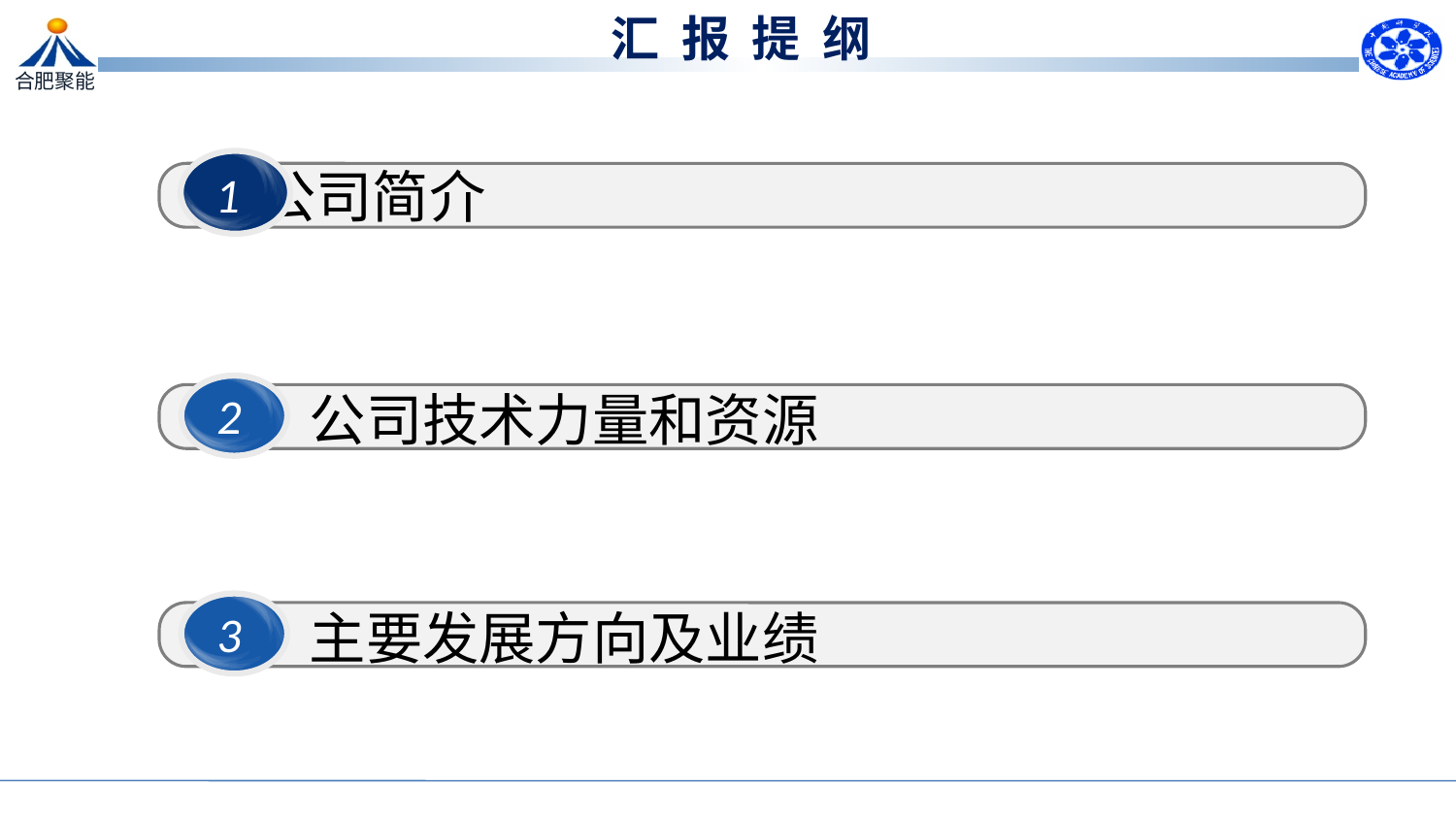

汇  报  提  纲

1
     公司简介

       公司技术力量和资源
2

       主要发展方向及业绩
3